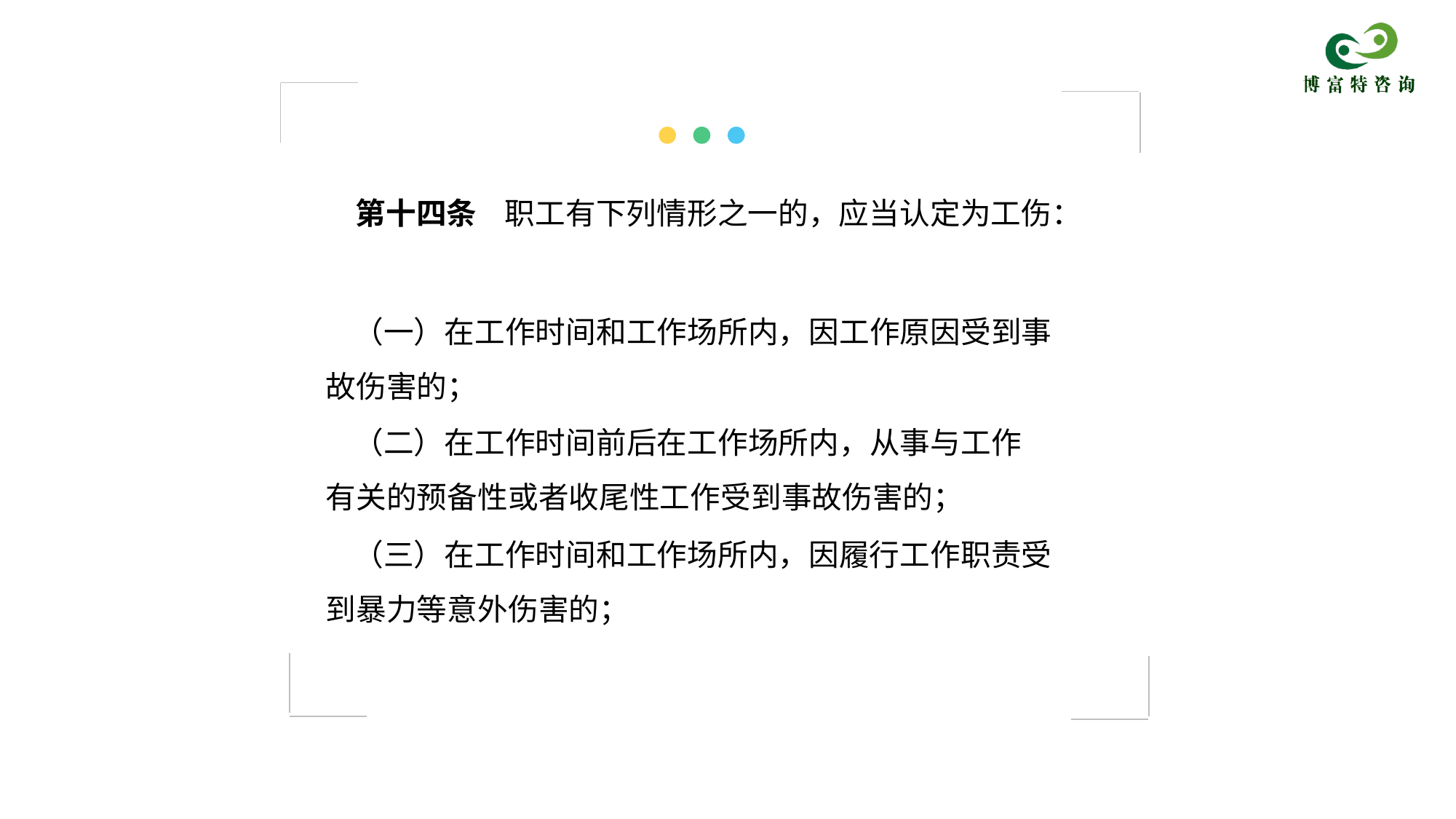

第十四条    职工有下列情形之一的，应当认定为工伤：
   （一）在工作时间和工作场所内，因工作原因受到事故伤害的；
   （二）在工作时间前后在工作场所内，从事与工作
有关的预备性或者收尾性工作受到事故伤害的；
   （三）在工作时间和工作场所内，因履行工作职责受到暴力等意外伤害的；